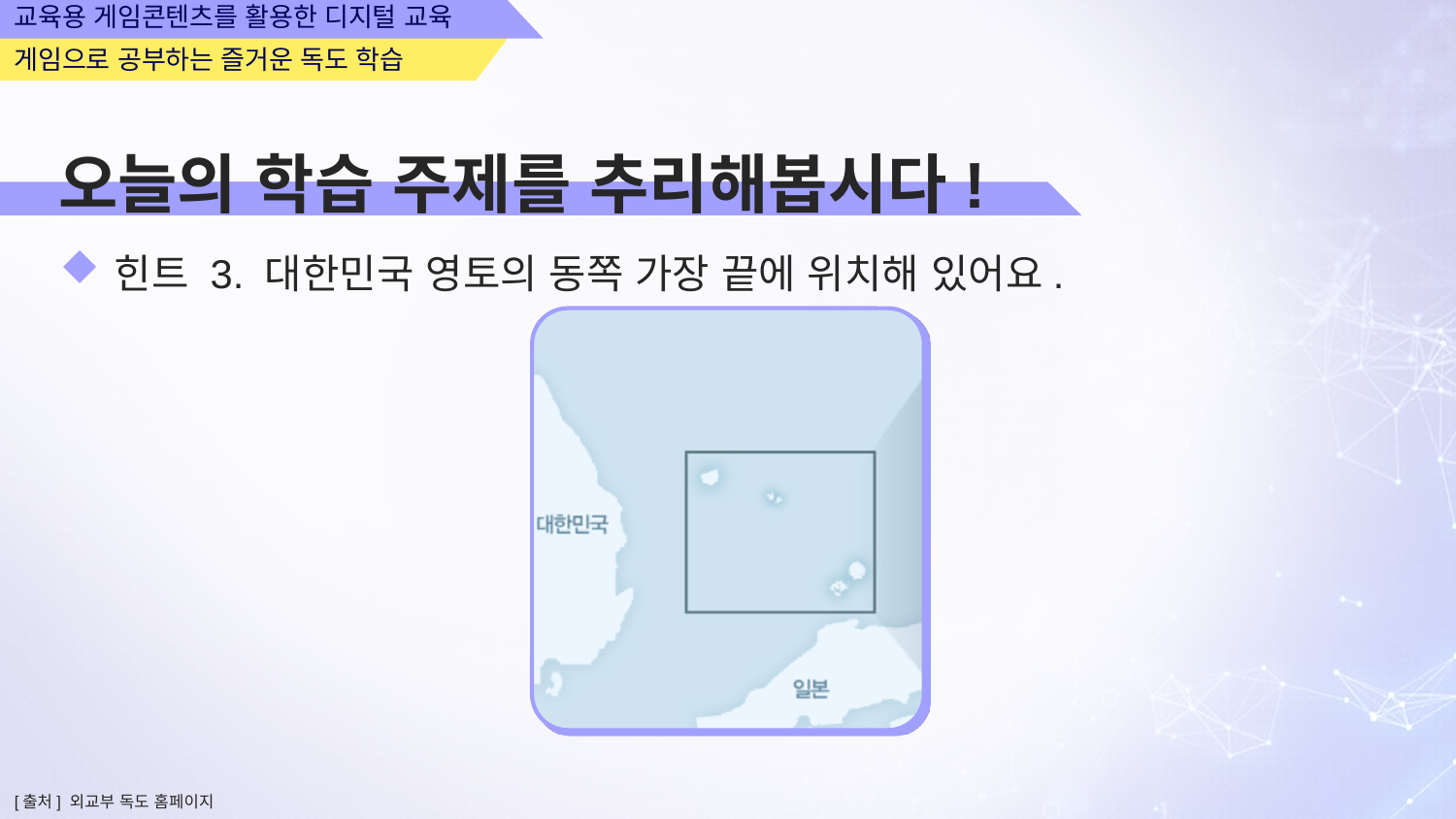

오늘의 학습 주제를 추리해봅시다!

힌트 3. 대한민국 영토의 동쪽 가장 끝에 위치해 있어요.

[출처] 외교부 독도 홈페이지